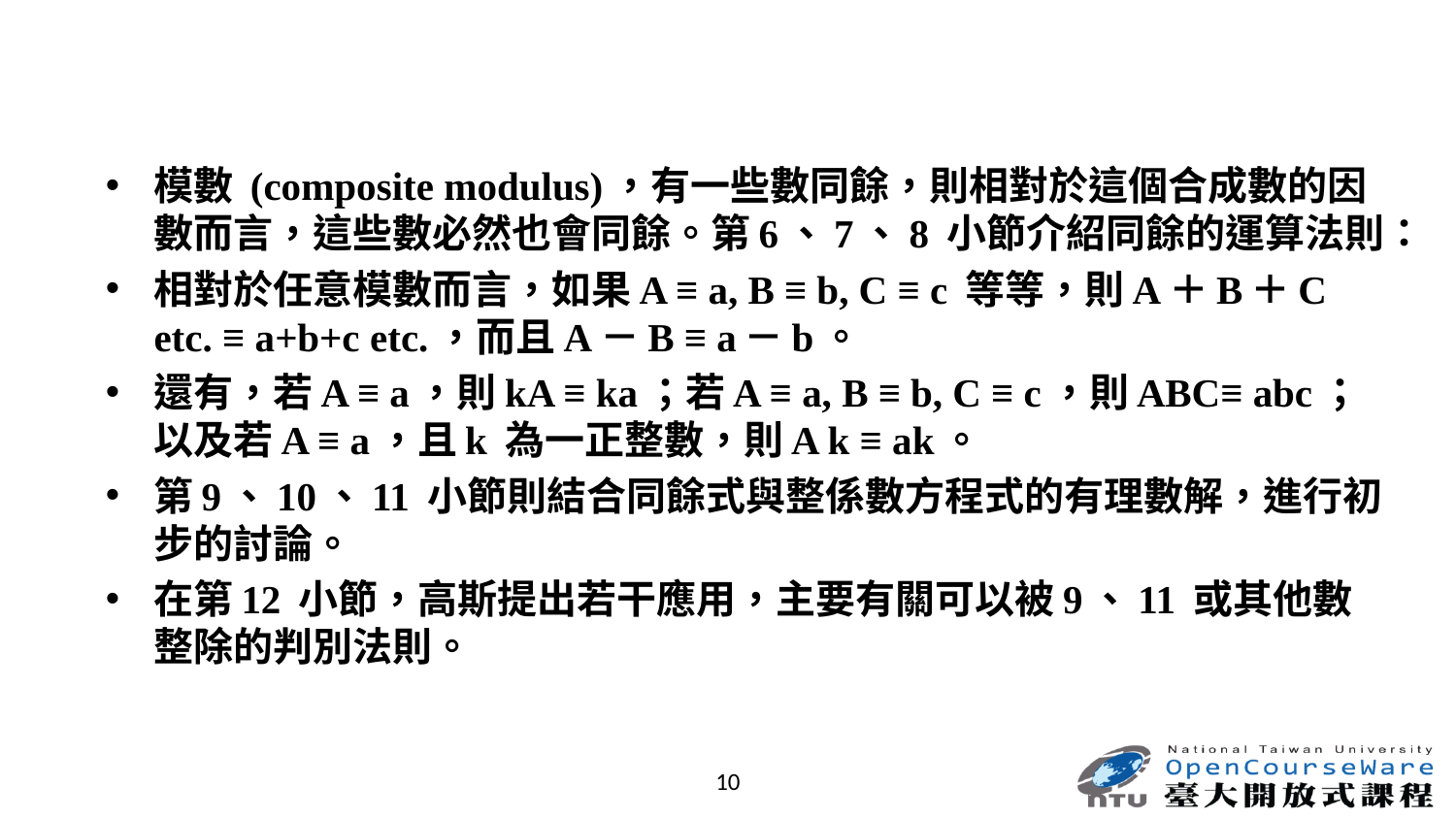

模數 (composite modulus)，有一些數同餘，則相對於這個合成數的因數而言，這些數必然也會同餘。第6、7、8 小節介紹同餘的運算法則：
相對於任意模數而言，如果A ≡ a, B ≡ b, C ≡ c 等等，則A＋B＋C etc. ≡ a+b+c etc.，而且A－B ≡ a－b。
還有，若A ≡ a，則kA ≡ ka；若A ≡ a, B ≡ b, C ≡ c，則ABC≡ abc；以及若A ≡ a，且k 為一正整數，則A k ≡ ak。
第9、10、11 小節則結合同餘式與整係數方程式的有理數解，進行初步的討論。
在第12 小節，高斯提出若干應用，主要有關可以被9、11 或其他數整除的判別法則。

10